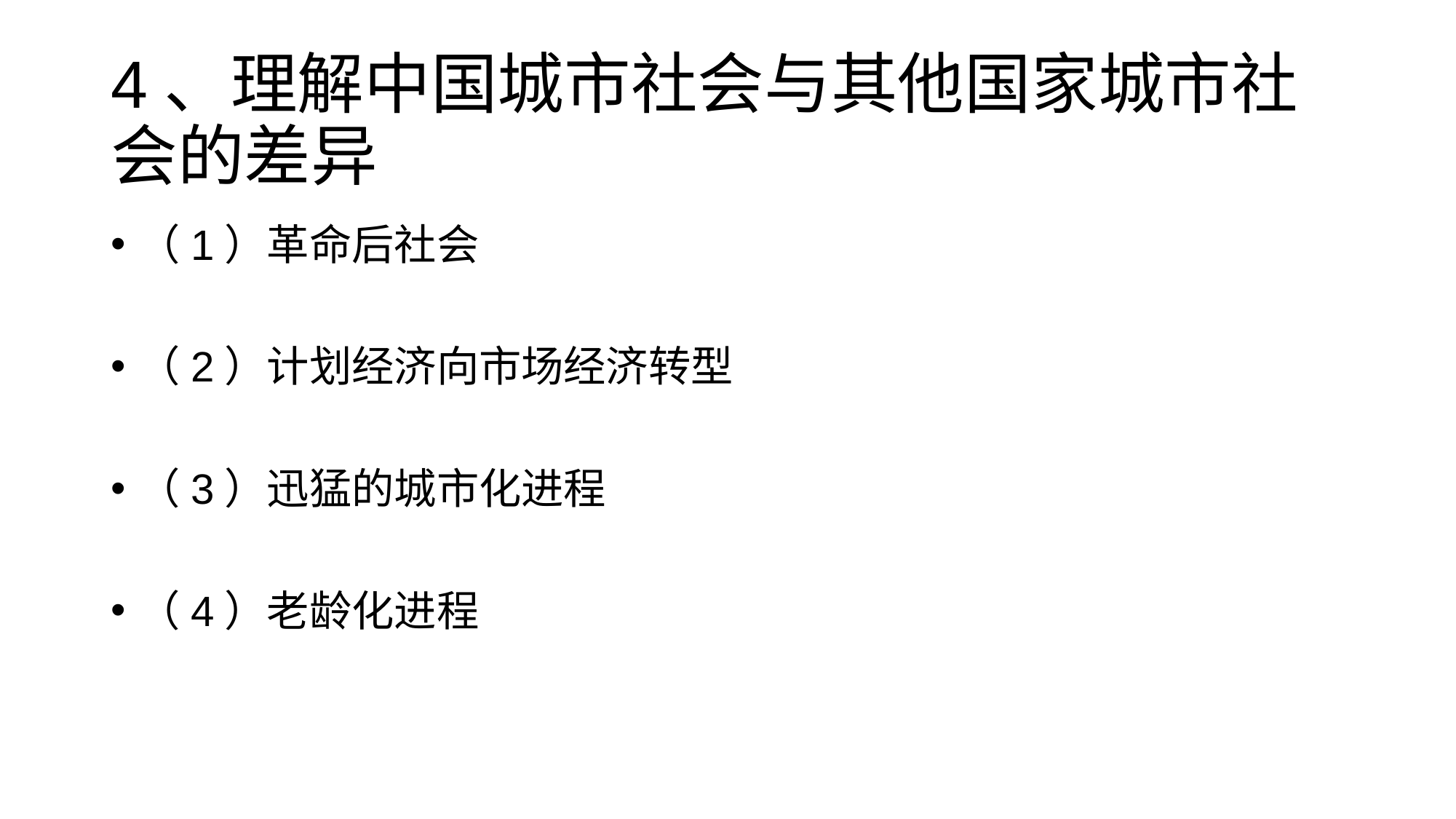

# 4、理解中国城市社会与其他国家城市社会的差异
（1）革命后社会

（2）计划经济向市场经济转型

（3）迅猛的城市化进程

（4）老龄化进程